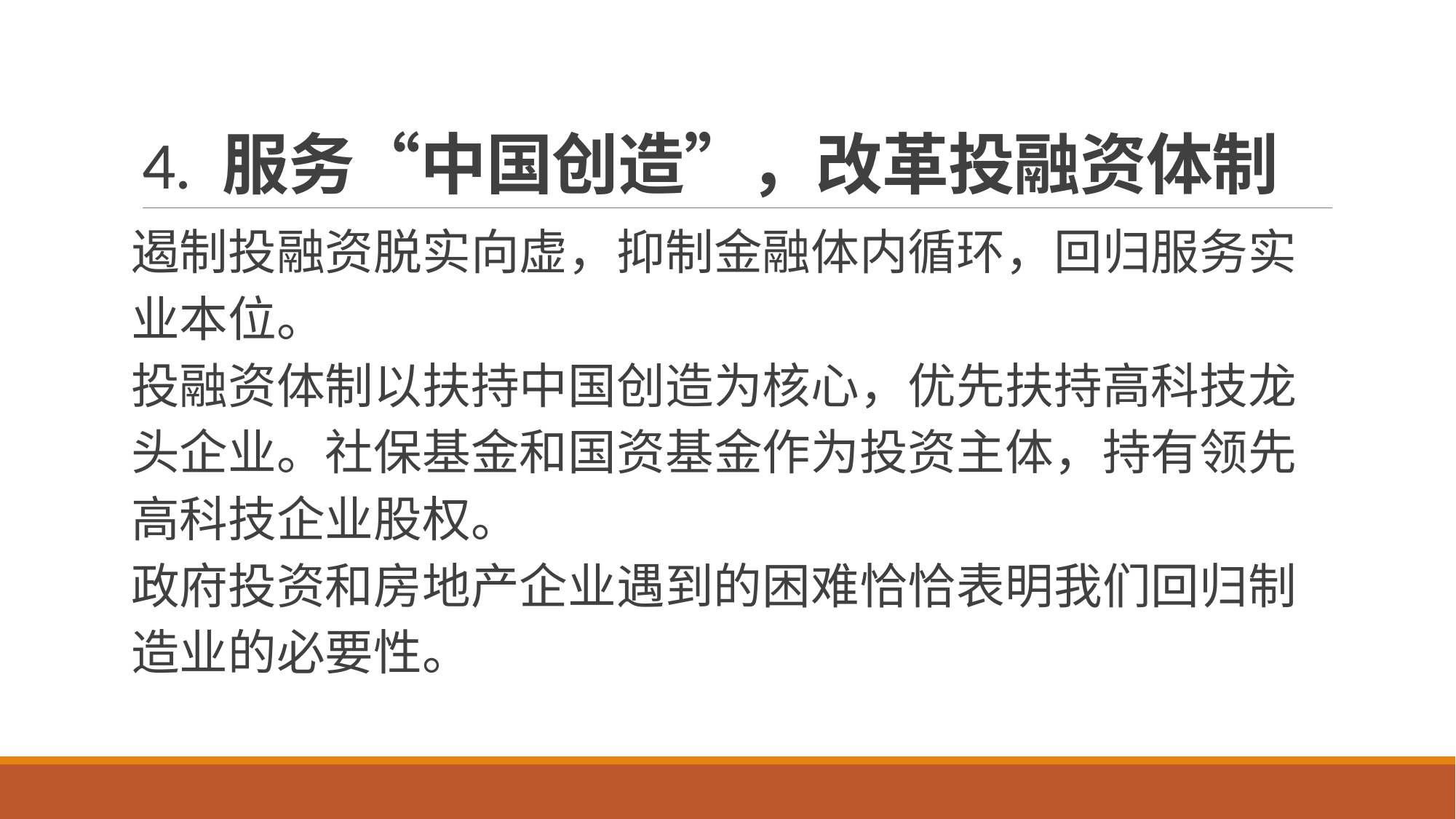

# 4. 服务“中国创造”，改革投融资体制
遏制投融资脱实向虚，抑制金融体内循环，回归服务实业本位。
投融资体制以扶持中国创造为核心，优先扶持高科技龙头企业。社保基金和国资基金作为投资主体，持有领先高科技企业股权。
政府投资和房地产企业遇到的困难恰恰表明我们回归制造业的必要性。